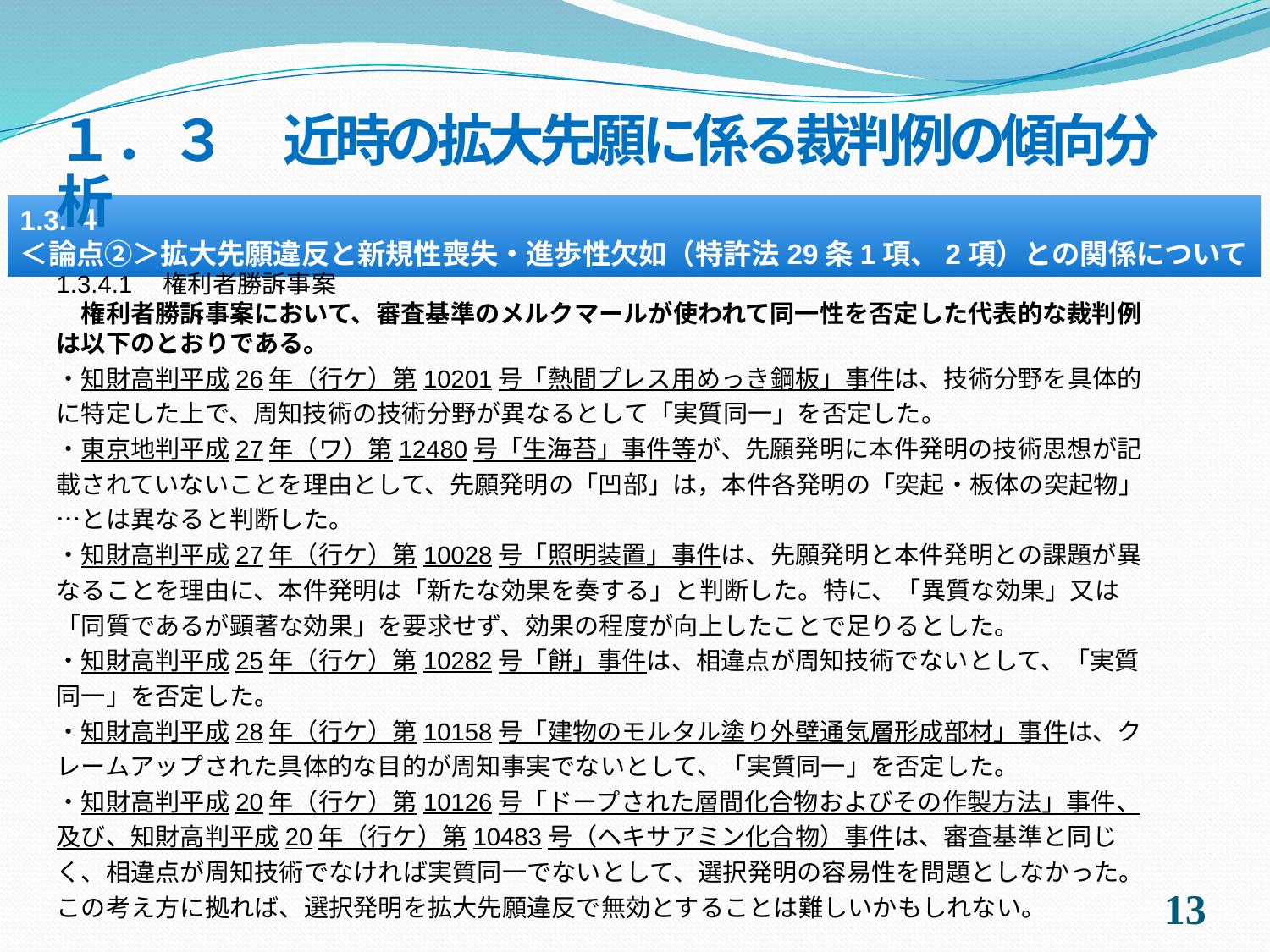

１．３　近時の拡大先願に係る裁判例の傾向分析
1.3.４
＜論点②＞拡大先願違反と新規性喪失・進歩性欠如（特許法29条1項、2項）との関係について
1.3.4.1　権利者勝訴事案
　権利者勝訴事案において、審査基準のメルクマールが使われて同一性を否定した代表的な裁判例は以下のとおりである。
・知財高判平成26年（行ケ）第10201号「熱間プレス用めっき鋼板」事件は、技術分野を具体的に特定した上で、周知技術の技術分野が異なるとして「実質同一」を否定した。
・東京地判平成27年（ワ）第12480号「生海苔」事件等が、先願発明に本件発明の技術思想が記載されていないことを理由として、先願発明の「凹部」は，本件各発明の「突起・板体の突起物」…とは異なると判断した。
・知財高判平成27年（行ケ）第10028号「照明装置」事件は、先願発明と本件発明との課題が異なることを理由に、本件発明は「新たな効果を奏する」と判断した。特に、「異質な効果」又は「同質であるが顕著な効果」を要求せず、効果の程度が向上したことで足りるとした。
・知財高判平成25年（行ケ）第10282号「餅」事件は、相違点が周知技術でないとして、「実質同一」を否定した。
・知財高判平成28年（行ケ）第10158号「建物のモルタル塗り外壁通気層形成部材」事件は、クレームアップされた具体的な目的が周知事実でないとして、「実質同一」を否定した。
・知財高判平成20年（行ケ）第10126号「ドープされた層間化合物およびその作製方法」事件、及び、知財高判平成20年（行ケ）第10483号（ヘキサアミン化合物）事件は、審査基準と同じく、相違点が周知技術でなければ実質同一でないとして、選択発明の容易性を問題としなかった。この考え方に拠れば、選択発明を拡大先願違反で無効とすることは難しいかもしれない。
13